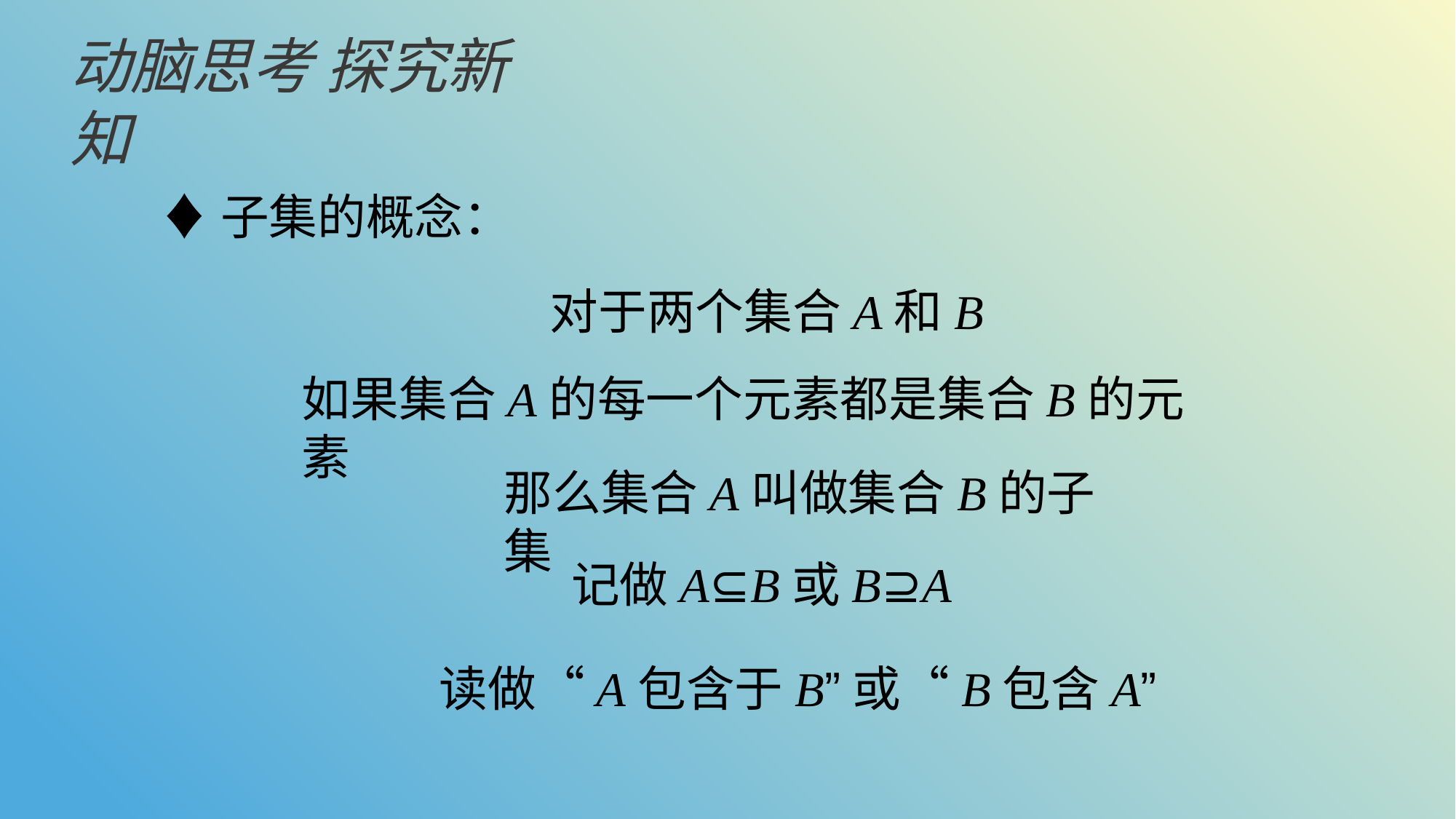

动脑思考 探究新知
♦子集的概念：
对于两个集合A和B
如果集合A的每一个元素都是集合B的元素
那么集合A叫做集合B的子集
记做A⊆B或B⊇A

读做“A包含于B”或“B包含A”